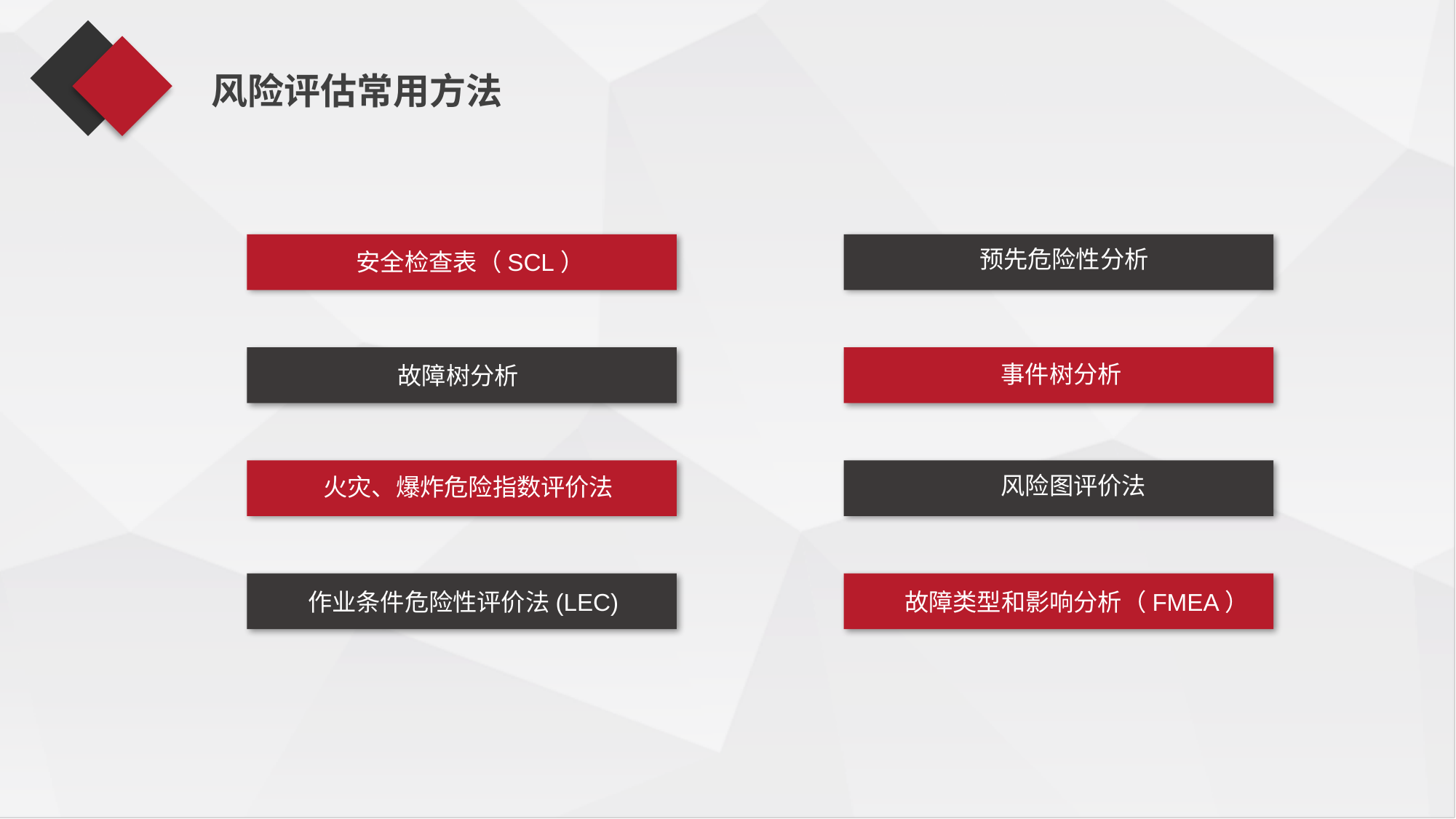

风险评估常用方法
预先危险性分析
安全检查表（SCL）

事件树分析
故障树分析

风险图评价法
火灾、爆炸危险指数评价法

作业条件危险性评价法(LEC)
故障类型和影响分析（FMEA）